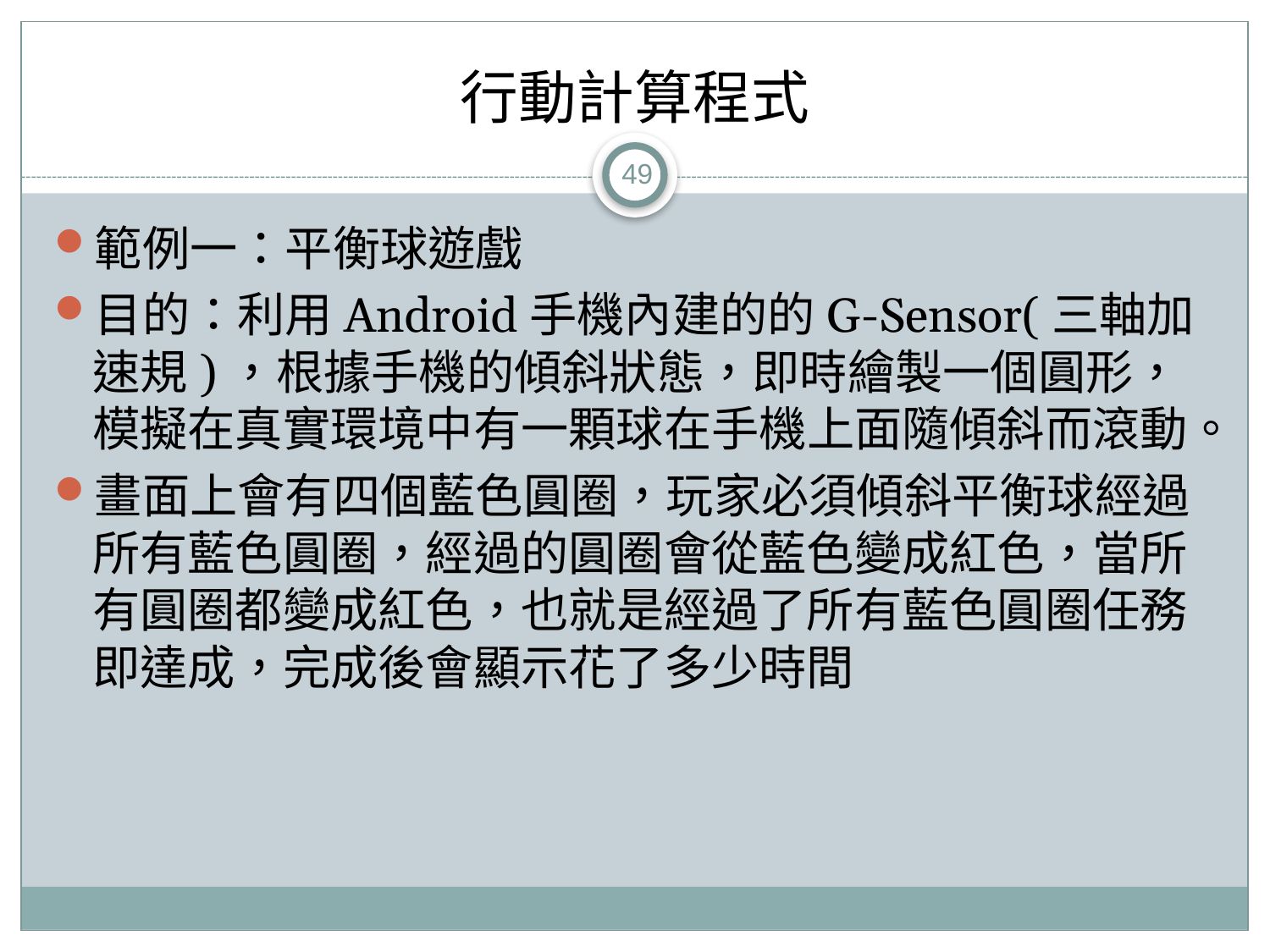

# 行動計算程式
49
範例一：平衡球遊戲
目的：利用Android手機內建的的G-Sensor(三軸加速規)，根據手機的傾斜狀態，即時繪製一個圓形，模擬在真實環境中有一顆球在手機上面隨傾斜而滾動。
畫面上會有四個藍色圓圈，玩家必須傾斜平衡球經過所有藍色圓圈，經過的圓圈會從藍色變成紅色，當所有圓圈都變成紅色，也就是經過了所有藍色圓圈任務即達成，完成後會顯示花了多少時間